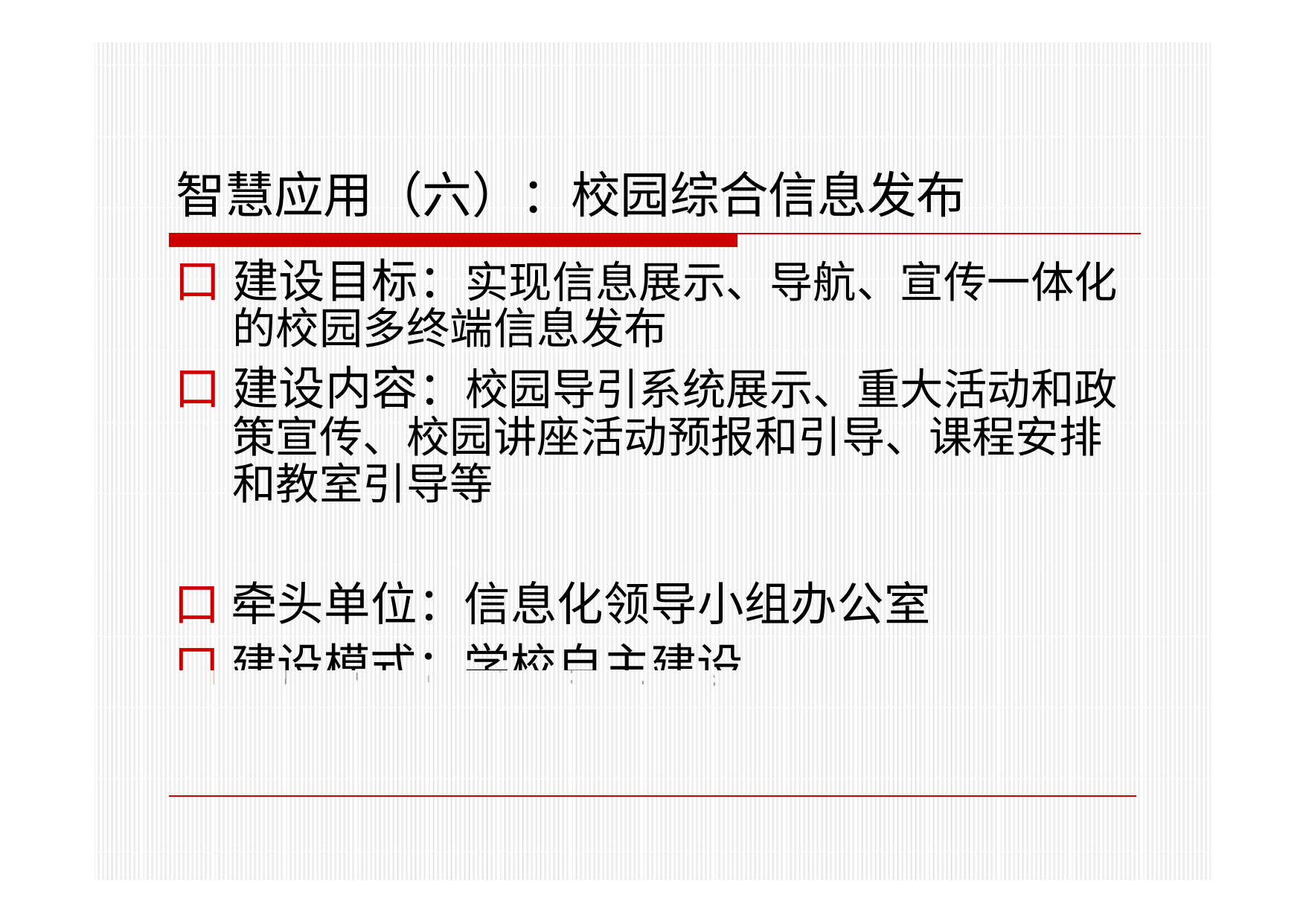

# 智慧应用（六）：校园综合信息发布

口 建设目标：实现信息展示、导航、宣传一体化 的校园多终端信息发布

口 建设内容：校园导引系统展示、重大活动和政 策宣传、校园讲座活动预报和引导、课程安排 和教室引导等

口 牵头单位：信息化领导小组办公室
口 建设模式：学校自主建设